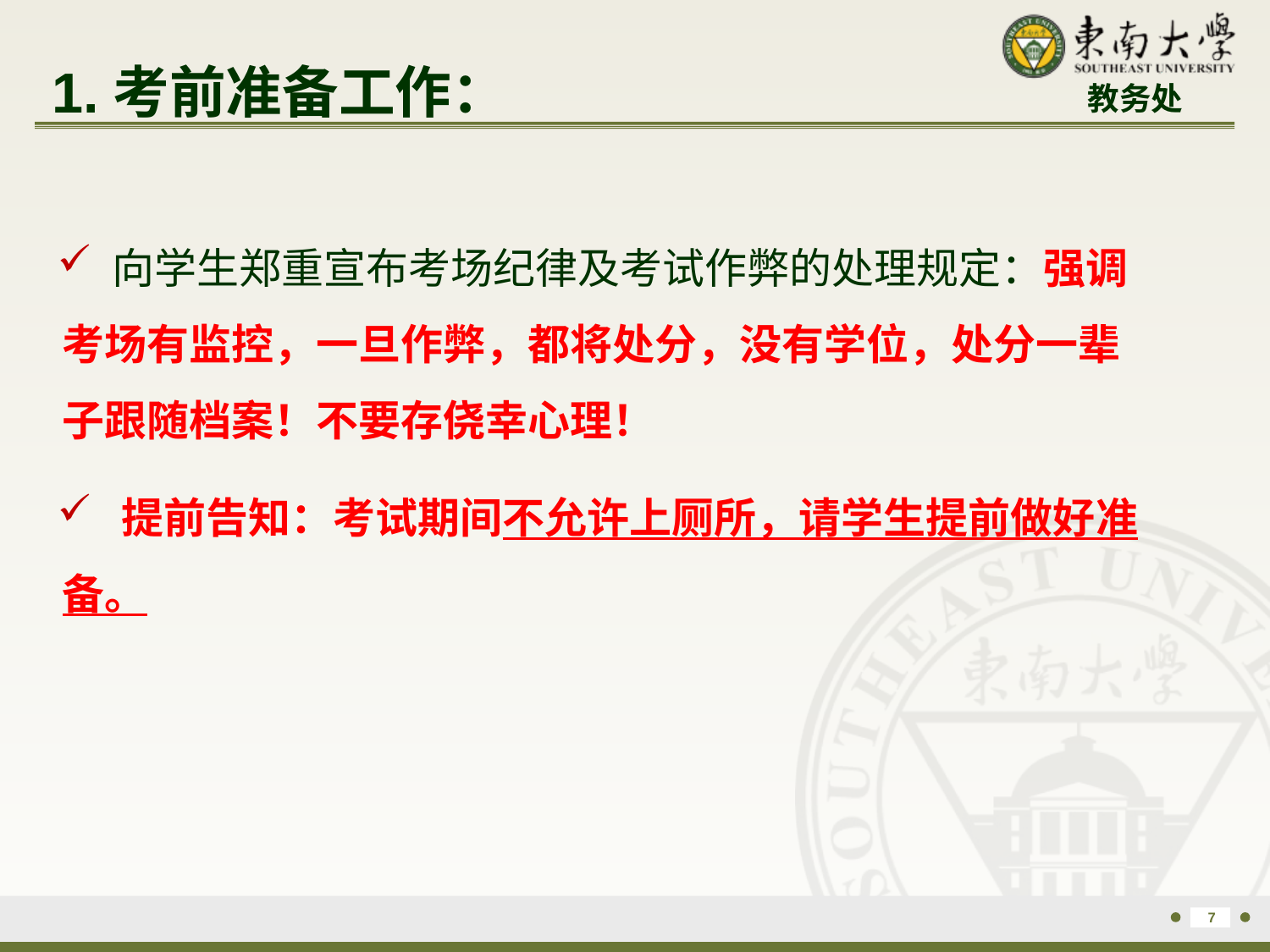

1.考前准备工作：
 向学生郑重宣布考场纪律及考试作弊的处理规定：强调考场有监控，一旦作弊，都将处分，没有学位，处分一辈子跟随档案！不要存侥幸心理！
  提前告知：考试期间不允许上厕所，请学生提前做好准备。
7